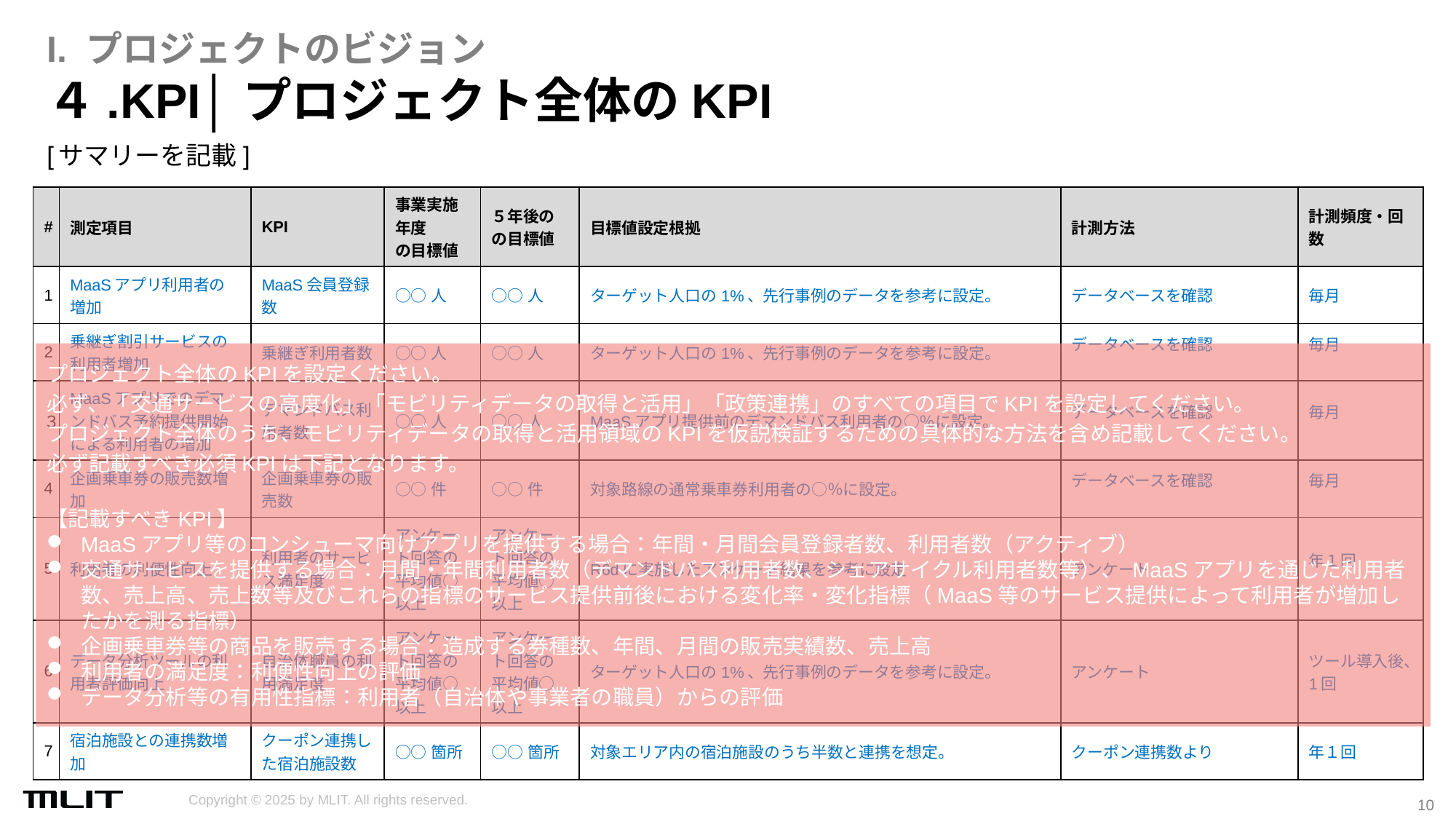

I. プロジェクトのビジョン
# ４.KPI│プロジェクト全体のKPI
[サマリーを記載]
| # | 測定項目 | KPI | 事業実施年度 の目標値 | ５年後の の目標値 | 目標値設定根拠 | 計測方法 | 計測頻度・回数 |
| --- | --- | --- | --- | --- | --- | --- | --- |
| 1 | MaaSアプリ利用者の増加 | MaaS会員登録数 | ○○人 | ○○人 | ターゲット人口の1%、先行事例のデータを参考に設定。 | データベースを確認 | 毎月 |
| 2 | 乗継ぎ割引サービスの利用者増加 | 乗継ぎ利用者数 | ○○人 | ○○人 | ターゲット人口の1%、先行事例のデータを参考に設定。 | データベースを確認 | 毎月 |
| ３ | MaaSアプリでのデマンドバス予約提供開始による利用者の増加 | デマンドバス利用者数 | ○○人 | ○○人 | MaaSアプリ提供前のデマンドバス利用者の○％に設定。 | データベースを確認 | 毎月 |
| 4 | 企画乗車券の販売数増加 | 企画乗車券の販売数 | ○○件 | ○○件 | 対象路線の通常乗車券利用者の○％に設定。 | データベースを確認 | 毎月 |
| 5 | 利用者の利便性向上 | 利用者のサービス満足度 | アンケート回答の 平均値○以上 | アンケート回答の 平均値○以上 | R6dに実施したアンケート結果を参考に設定 | アンケート | 年１回 |
| 6 | データ分析ツールの利用者評価向上 | 自治体職員の利用満足度 | アンケート回答の 平均値○以上 | アンケート回答の 平均値○以上 | ターゲット人口の1%、先行事例のデータを参考に設定。 | アンケート | ツール導入後、1回 |
| 7 | 宿泊施設との連携数増加 | クーポン連携した宿泊施設数 | ○○箇所 | ○○箇所 | 対象エリア内の宿泊施設のうち半数と連携を想定。 | クーポン連携数より | 年１回 |

プロジェクト全体のKPIを設定ください。
必ず、「交通サービスの高度化」「モビリティデータの取得と活用」「政策連携」のすべての項目でKPIを設定してください。
プロジェクト全体のうち、モビリティデータの取得と活用領域のKPIを仮説検証するための具体的な方法を含め記載してください。​
必ず記載すべき必須KPIは下記となります。

【記載すべきKPI】
MaaSアプリ等のコンシューマ向けアプリを提供する場合：年間・月間会員登録者数、利用者数（アクティブ）
交通サービスを提供する場合：月間・年間利用者数（デマンドバス利用者数、シェアサイクル利用者数等）、 MaaSアプリを通じた利用者数、売上高、売上数等及びこれらの指標のサービス提供前後における変化率・変化指標（MaaS等のサービス提供によって利用者が増加したかを測る指標）
企画乗車券等の商品を販売する場合：造成する券種数、年間、月間の販売実績数、売上高
利用者の満足度：利便性向上の評価
データ分析等の有用性指標：利用者（自治体や事業者の職員）からの評価